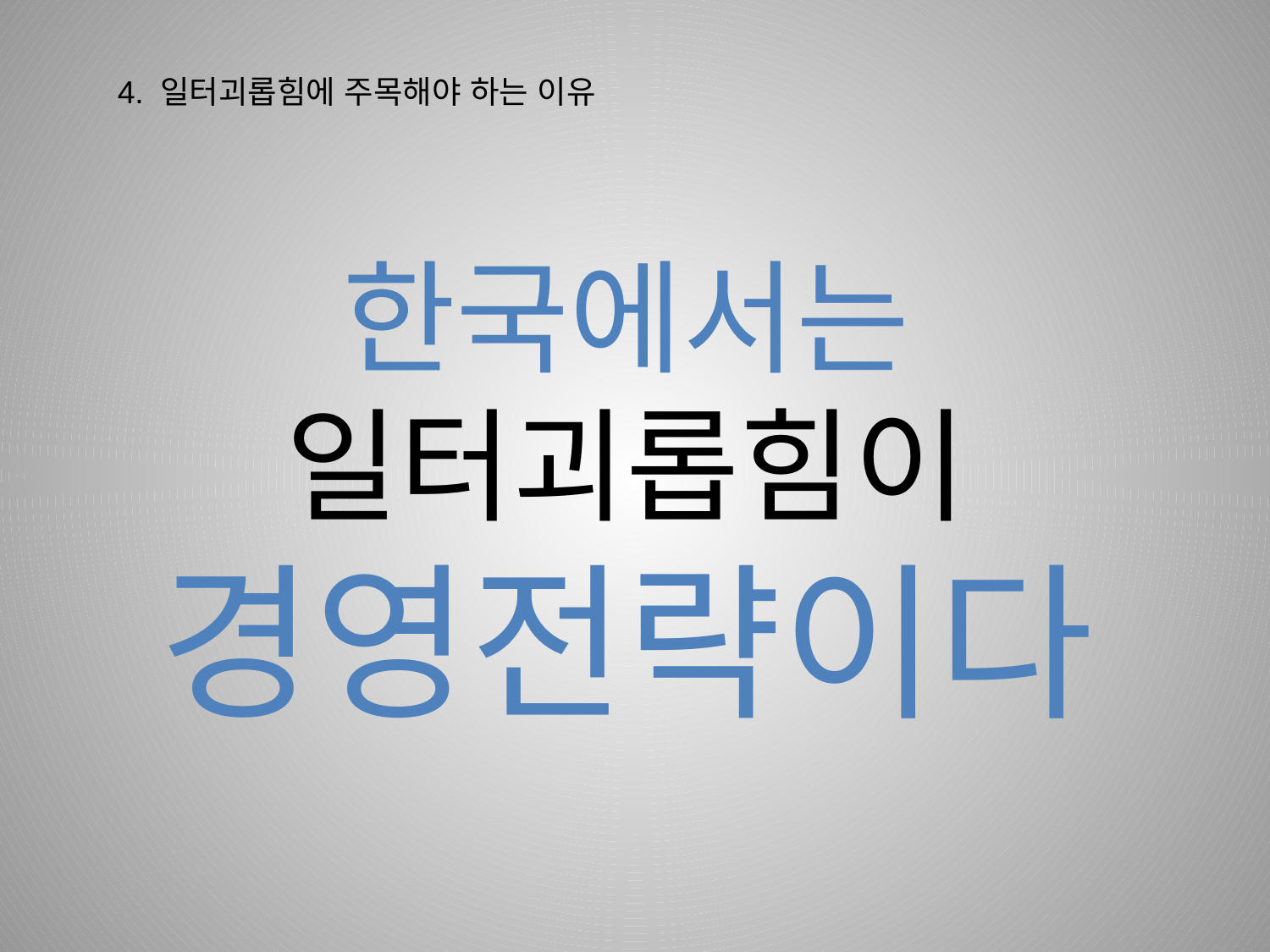

4. 일터괴롭힘에 주목해야 하는 이유
# 한국에서는 일터괴롭힘이 경영전략이다